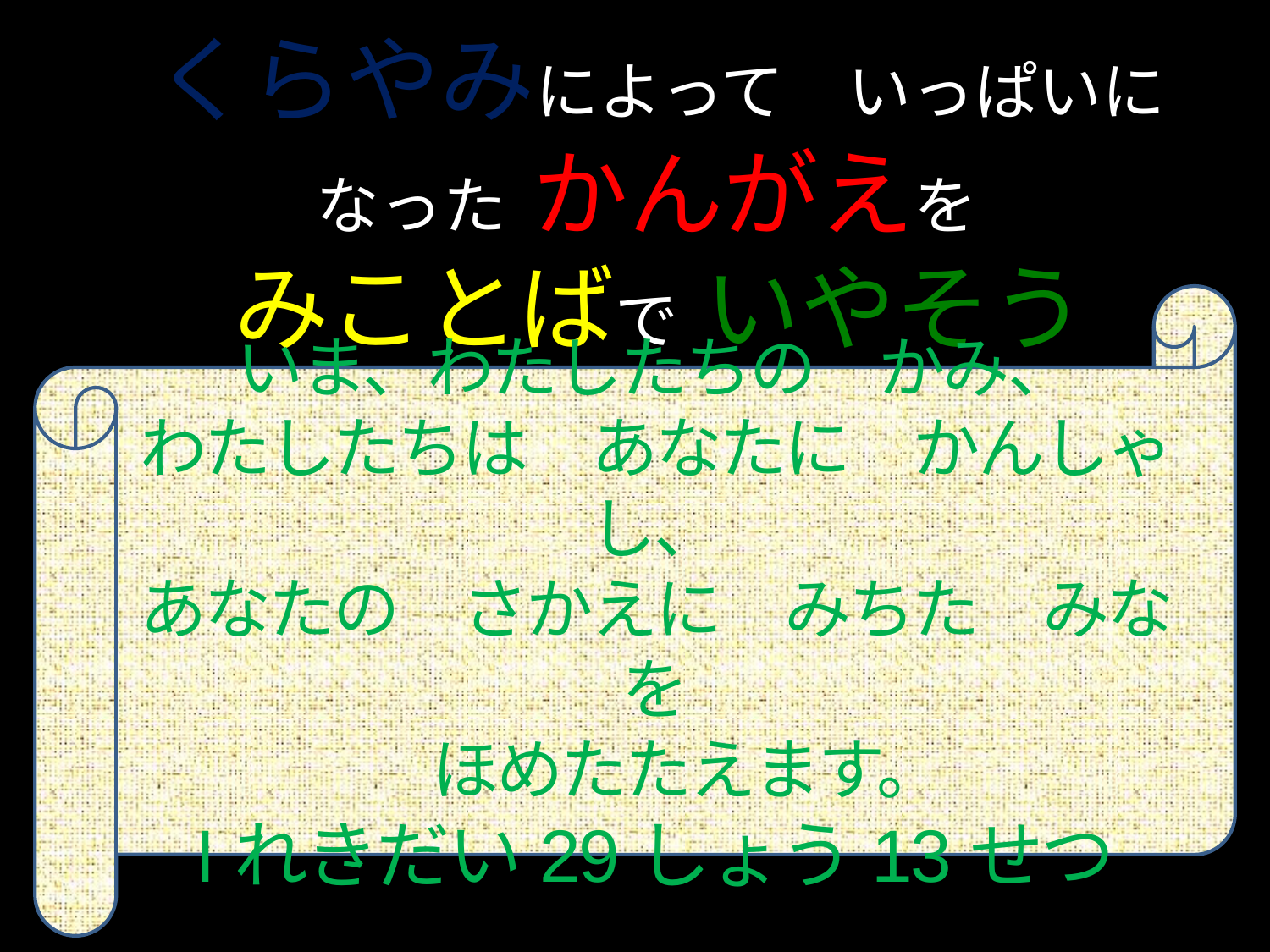

くらやみによって　いっぱいになった かんがえを
みことばで いやそう
いま、わたしたちの　かみ、
わたしたちは　あなたに　かんしゃし、
あなたの　さかえに　みちた　みなを
　ほめたたえます。
Iれきだい29しょう13せつ